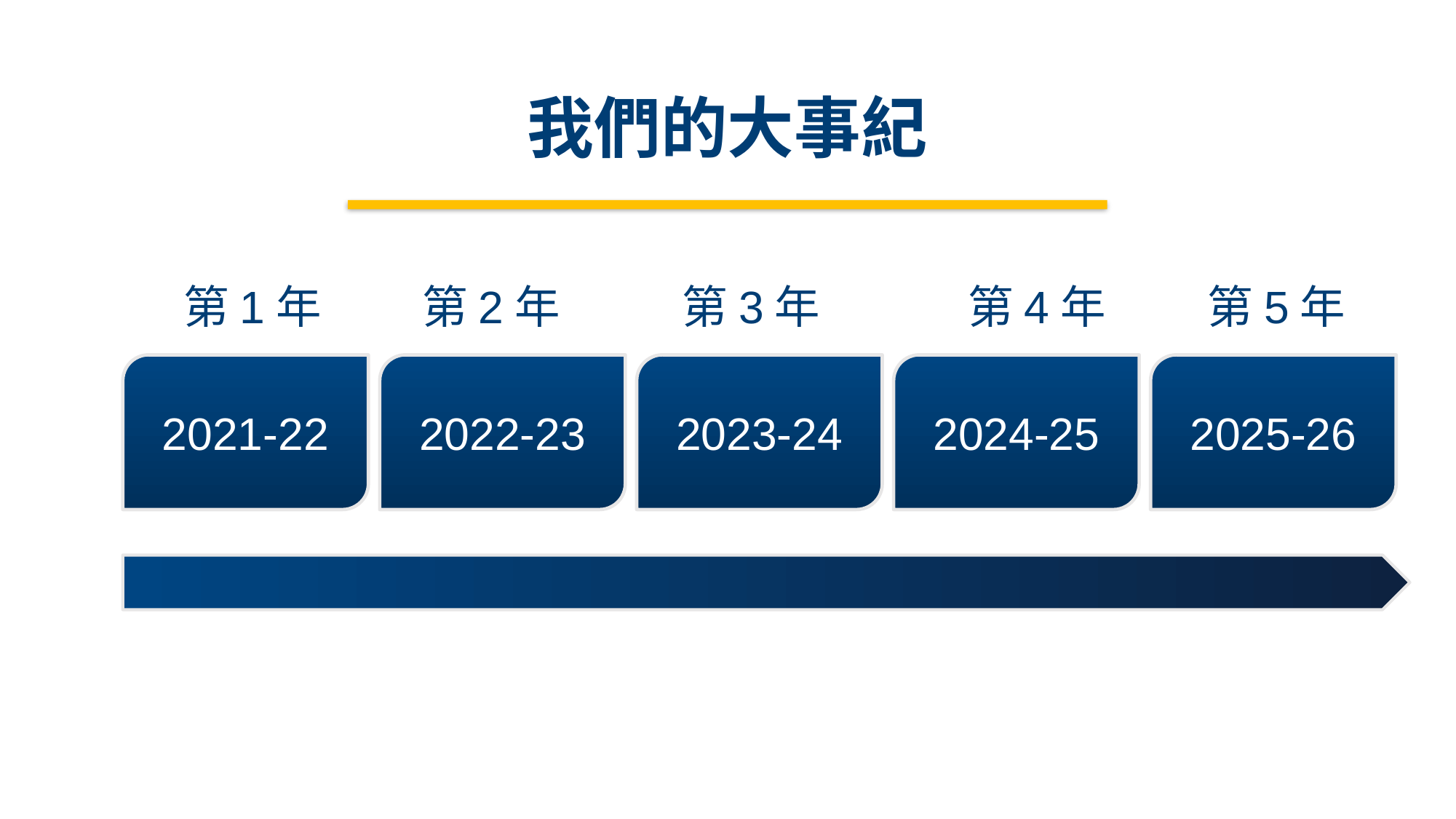

# 我們的大事紀
第1年 	  第2年            第3年		  第4年          第5年
2021-22
2022-23
2023-24
2024-25
2025-26